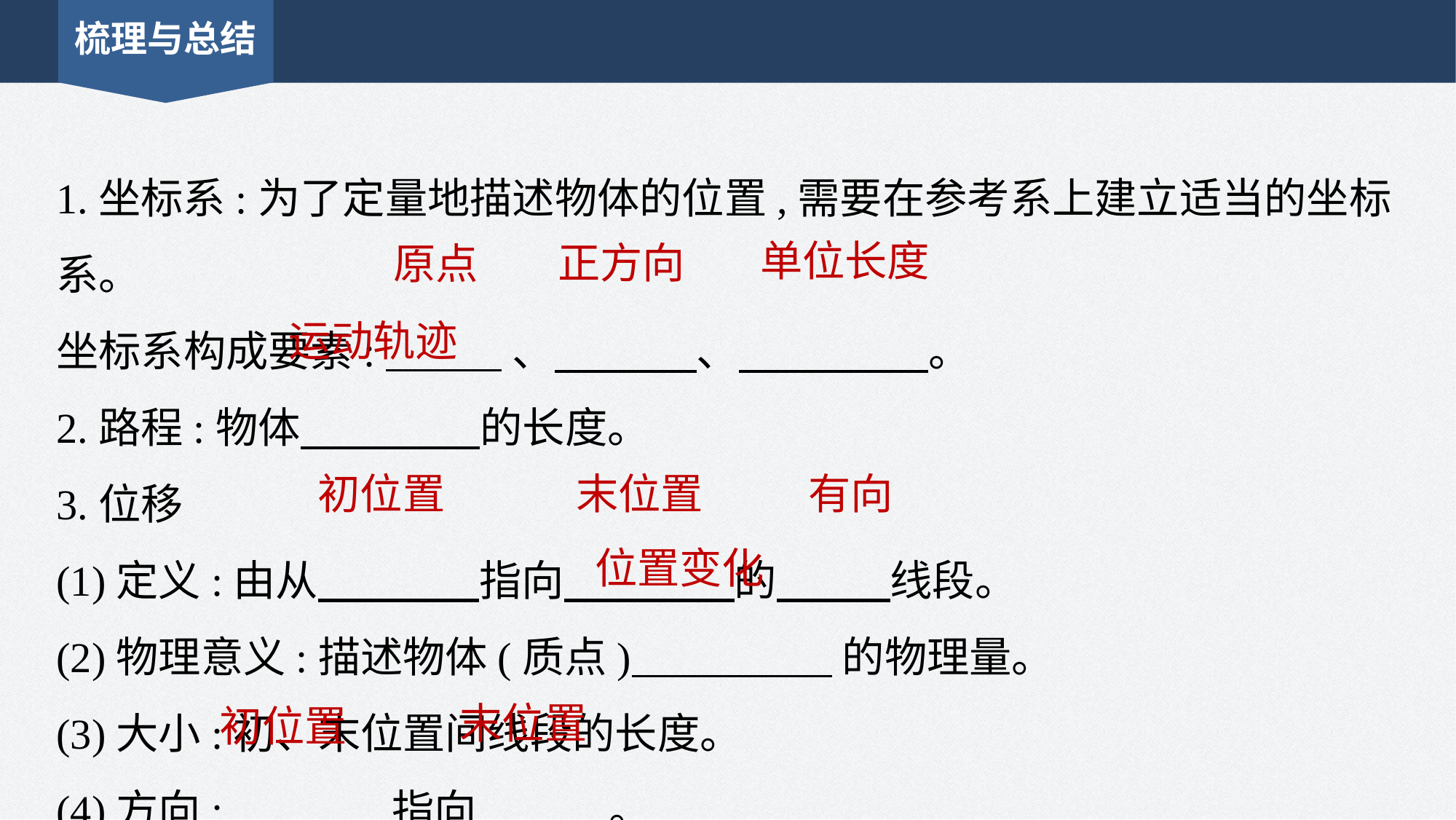

梳理与总结
1.坐标系:为了定量地描述物体的位置,需要在参考系上建立适当的坐标系。
坐标系构成要素:            、               、                    。
2.路程:物体                   的长度。
3.位移
(1)定义:由从                 指向                  的            线段。
(2)物理意义:描述物体(质点)                   的物理量。
(3)大小:初、末位置间线段的长度。
(4)方向:               指向              。
单位长度
正方向
原点
运动轨迹
初位置
末位置
有向
位置变化
末位置
初位置